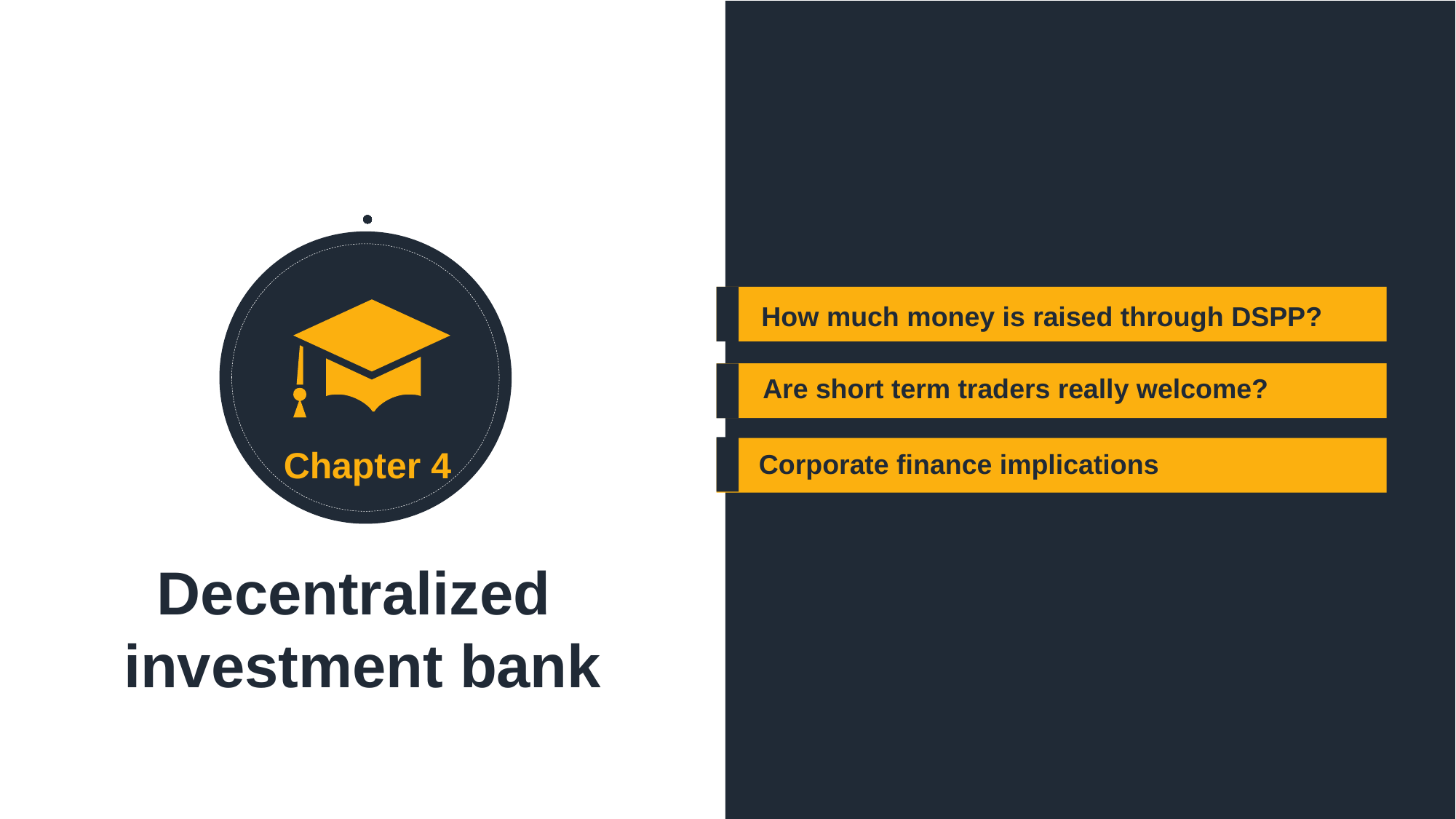

How much money is raised through DSPP?
Are short term traders really welcome?
Corporate finance implications
研究理论与文献综述
主要创新

Chapter 4

Decentralized
investment bank